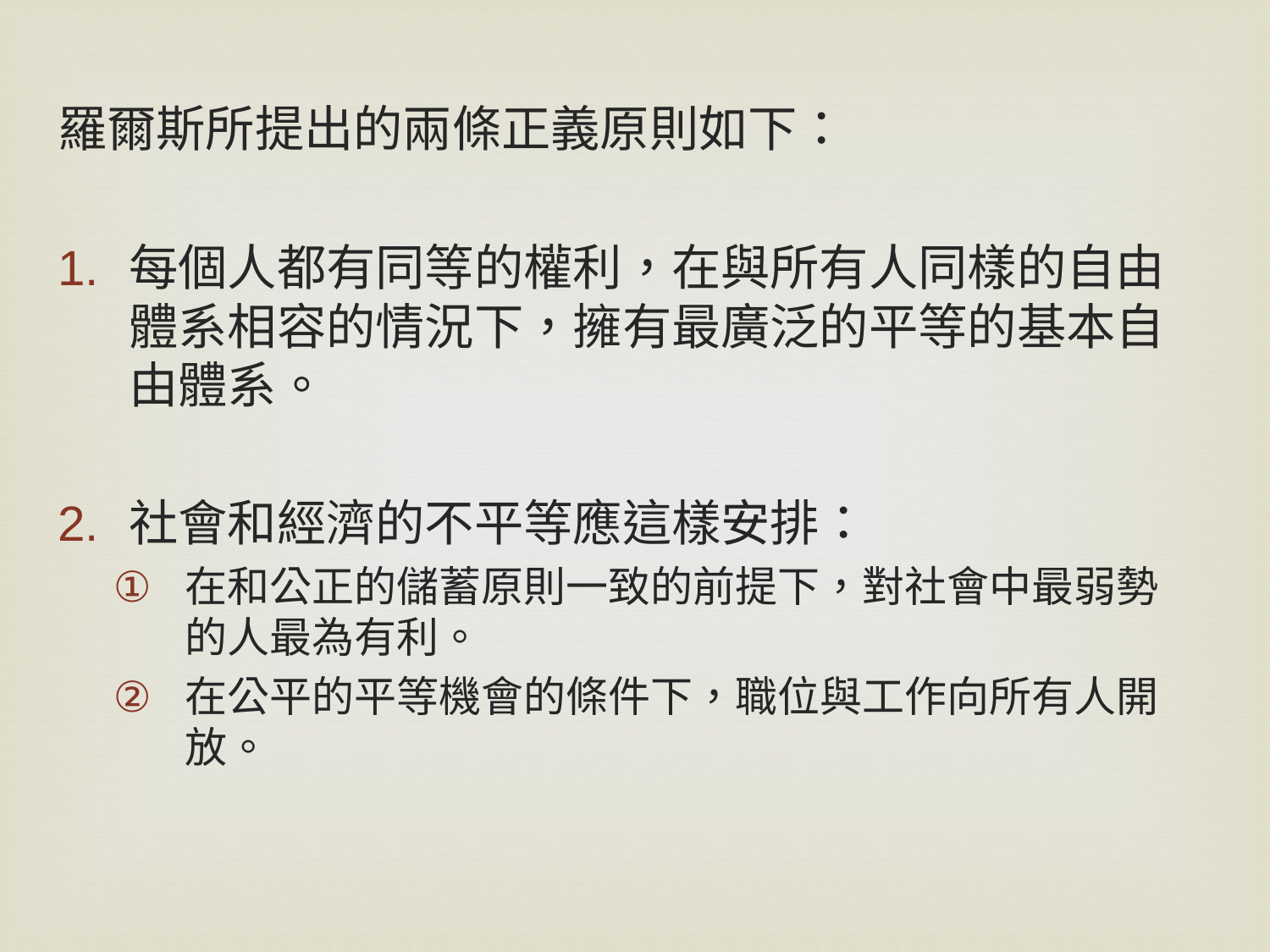

羅爾斯所提出的兩條正義原則如下：

每個人都有同等的權利，在與所有人同樣的自由體系相容的情況下，擁有最廣泛的平等的基本自由體系。

社會和經濟的不平等應這樣安排：
在和公正的儲蓄原則一致的前提下，對社會中最弱勢的人最為有利。
在公平的平等機會的條件下，職位與工作向所有人開放。